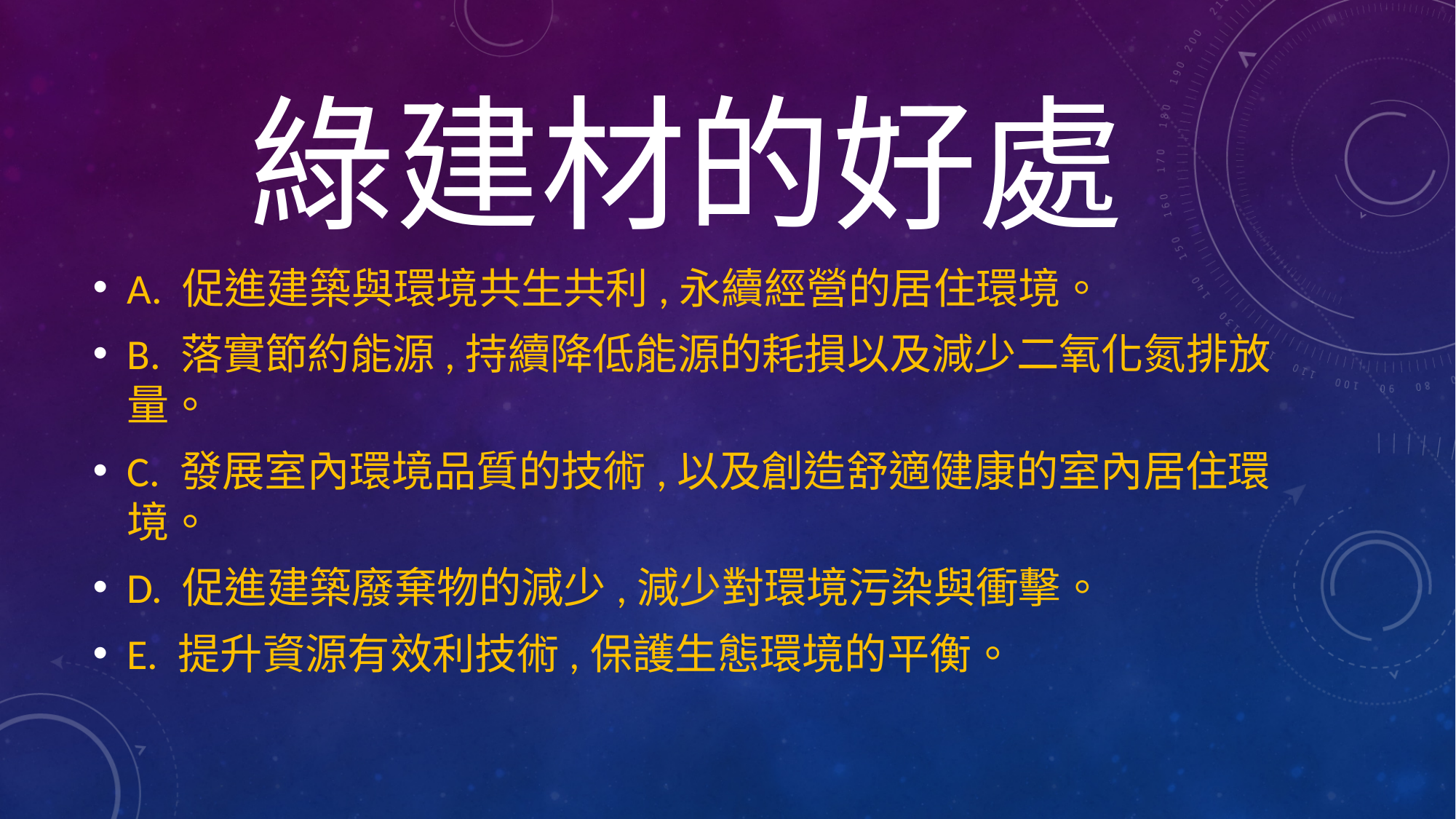

# 綠建材的好處
A. 促進建築與環境共生共利,永續經營的居住環境。
B. 落實節約能源,持續降低能源的耗損以及減少二氧化氮排放量。
C. 發展室內環境品質的技術,以及創造舒適健康的室內居住環境。
D. 促進建築廢棄物的減少,減少對環境污染與衝擊。
E. 提升資源有效利技術,保護生態環境的平衡。